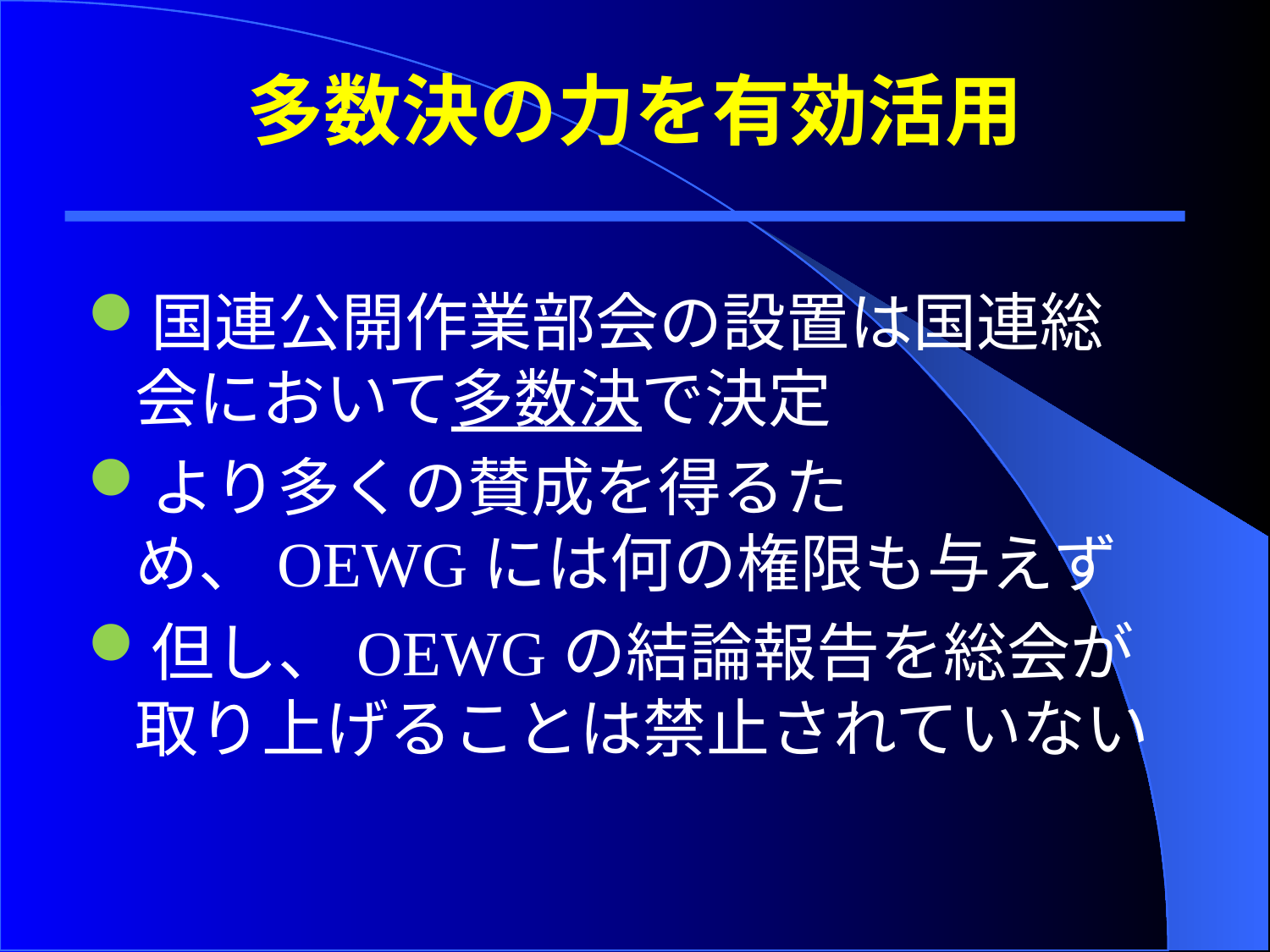

# 多数決の力を有効活用

国連公開作業部会の設置は国連総会において多数決で決定
より多くの賛成を得るため、OEWGには何の権限も与えず
但し、OEWGの結論報告を総会が取り上げることは禁止されていない